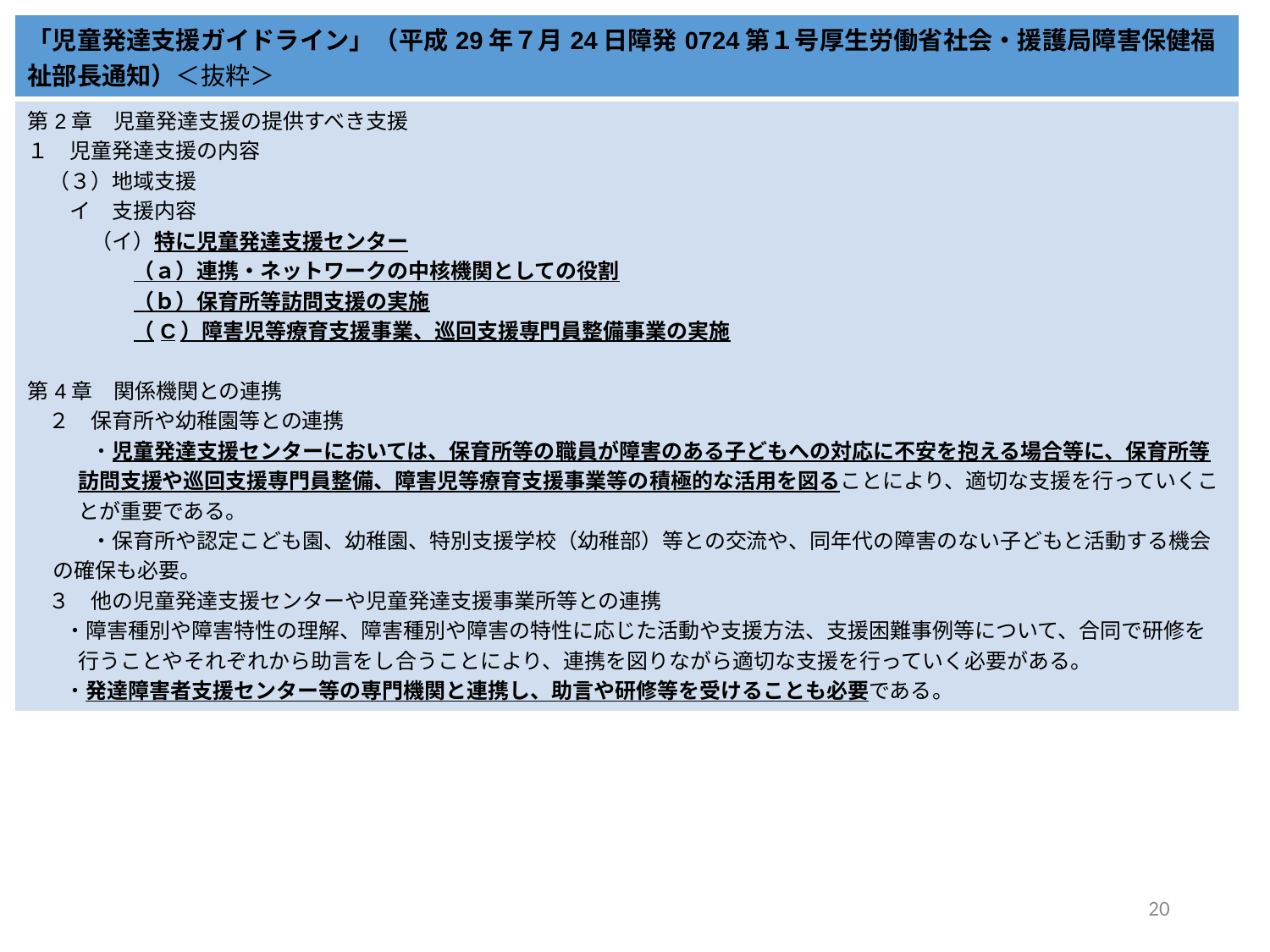

| 「児童発達支援ガイドライン」（平成29年７月24日障発0724第１号厚生労働省社会・援護局障害保健福祉部長通知）＜抜粋＞ |
| --- |
| 第2章　児童発達支援の提供すべき支援 １　児童発達支援の内容 　（３）地域支援 　　イ　支援内容 　　　（イ）特に児童発達支援センター 　　　　　（ａ）連携・ネットワークの中核機関としての役割 　　　　　（ｂ）保育所等訪問支援の実施 　　　　　（C）障害児等療育支援事業、巡回支援専門員整備事業の実施 第4章　関係機関との連携 　２　保育所や幼稚園等との連携 　　　・児童発達支援センターにおいては、保育所等の職員が障害のある子どもへの対応に不安を抱える場合等に、保育所等訪問支援や巡回支援専門員整備、障害児等療育支援事業等の積極的な活用を図ることにより、適切な支援を行っていくことが重要である。 　　　・保育所や認定こども園、幼稚園、特別支援学校（幼稚部）等との交流や、同年代の障害のない子どもと活動する機会の確保も必要。 　３　他の児童発達支援センターや児童発達支援事業所等との連携 ・障害種別や障害特性の理解、障害種別や障害の特性に応じた活動や支援方法、支援困難事例等について、合同で研修を行うことやそれぞれから助言をし合うことにより、連携を図りながら適切な支援を行っていく必要がある。 ・発達障害者支援センター等の専門機関と連携し、助言や研修等を受けることも必要である。 |
20